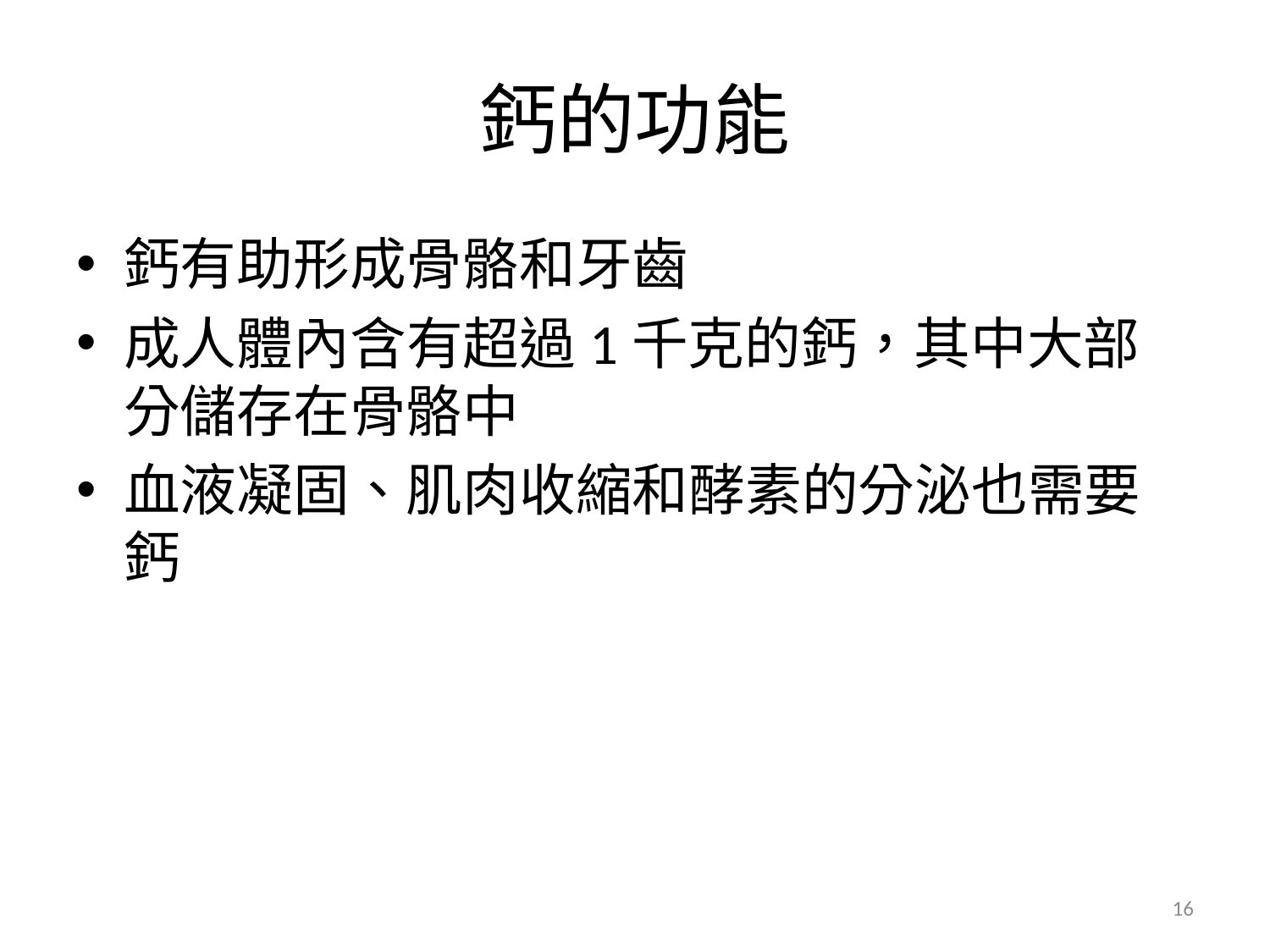

# 鈣的功能
鈣有助形成骨骼和牙齒
成人體內含有超過1千克的鈣，其中大部分儲存在骨骼中
血液凝固、肌肉收縮和酵素的分泌也需要鈣
16